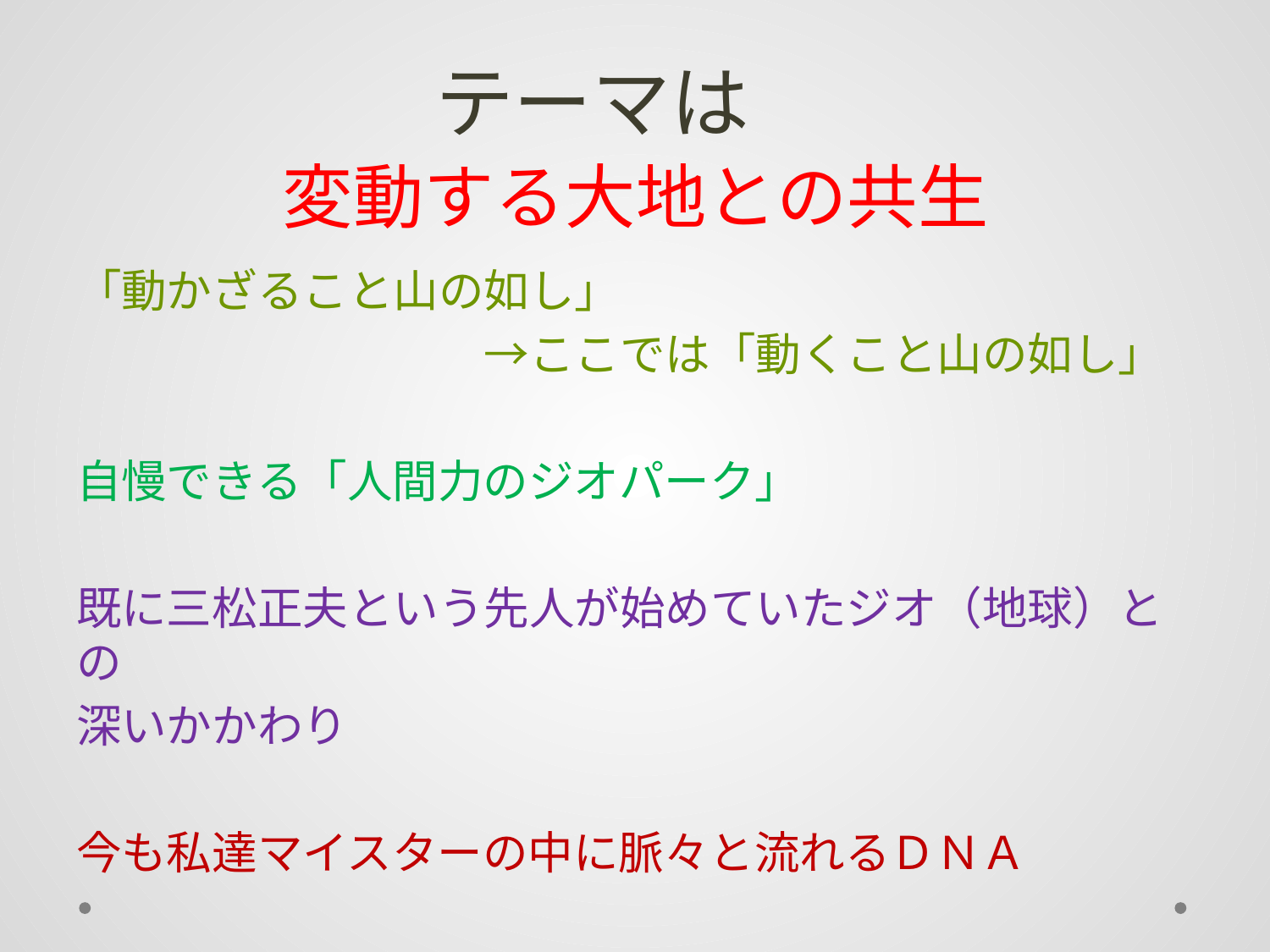

# テーマは 　変動する大地との共生
「動かざること山の如し」
　　　　　　　　　→ここでは「動くこと山の如し」

自慢できる「人間力のジオパーク」

既に三松正夫という先人が始めていたジオ（地球）との
深いかかわり

今も私達マイスターの中に脈々と流れるＤＮＡ